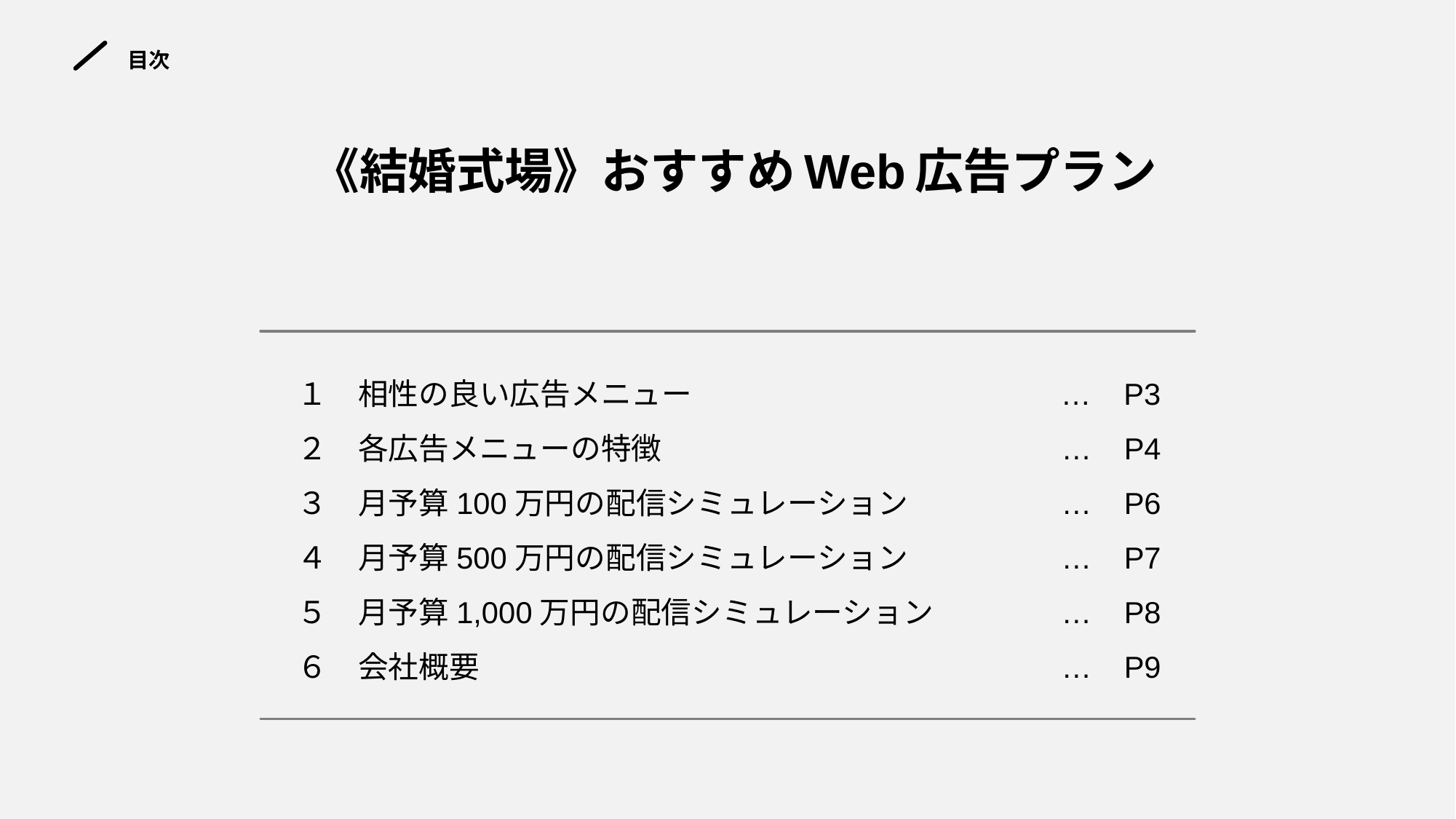

目次
# 《結婚式場》おすすめWeb広告プラン
１　相性の良い広告メニュー			             …   P3
２　各広告メニューの特徴				…   P4
３　月予算100万円の配信シミュレーション		…   P6
４　月予算500万円の配信シミュレーション		…   P7
５　月予算1,000万円の配信シミュレーション		…   P8
６　会社概要　　　　　　　　　　　　		…   P9